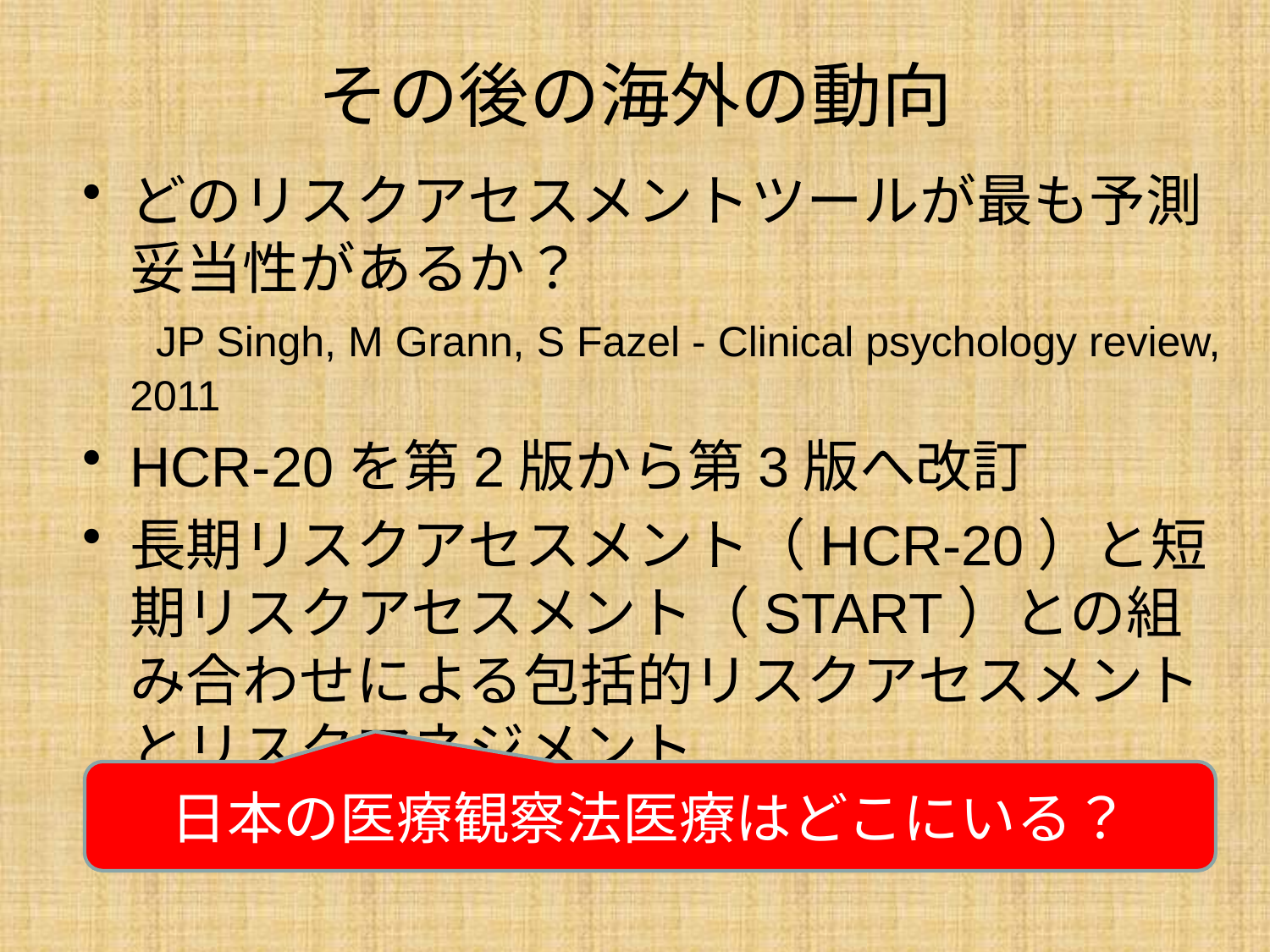

# その後の海外の動向
どのリスクアセスメントツールが最も予測妥当性があるか？
 JP Singh, M Grann, S Fazel - Clinical psychology review, 2011
HCR-20を第2版から第3版へ改訂
長期リスクアセスメント（HCR-20）と短期リスクアセスメント（START）との組み合わせによる包括的リスクアセスメントとリスクマネジメント
日本の医療観察法医療はどこにいる？